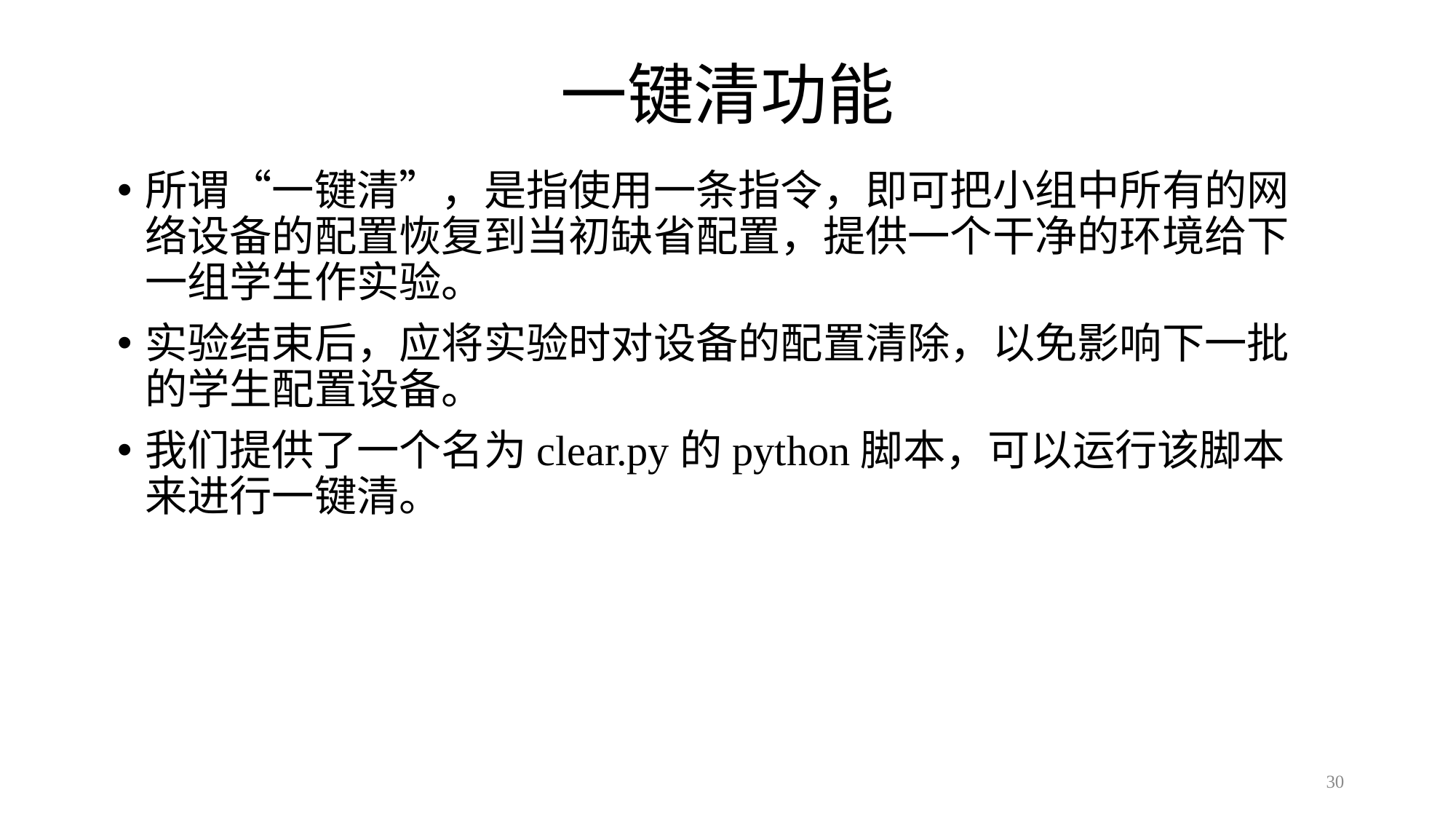

# 一键清功能
所谓“一键清”，是指使用一条指令，即可把小组中所有的网络设备的配置恢复到当初缺省配置，提供一个干净的环境给下一组学生作实验。
实验结束后，应将实验时对设备的配置清除，以免影响下一批的学生配置设备。
我们提供了一个名为clear.py的python脚本，可以运行该脚本来进行一键清。
30